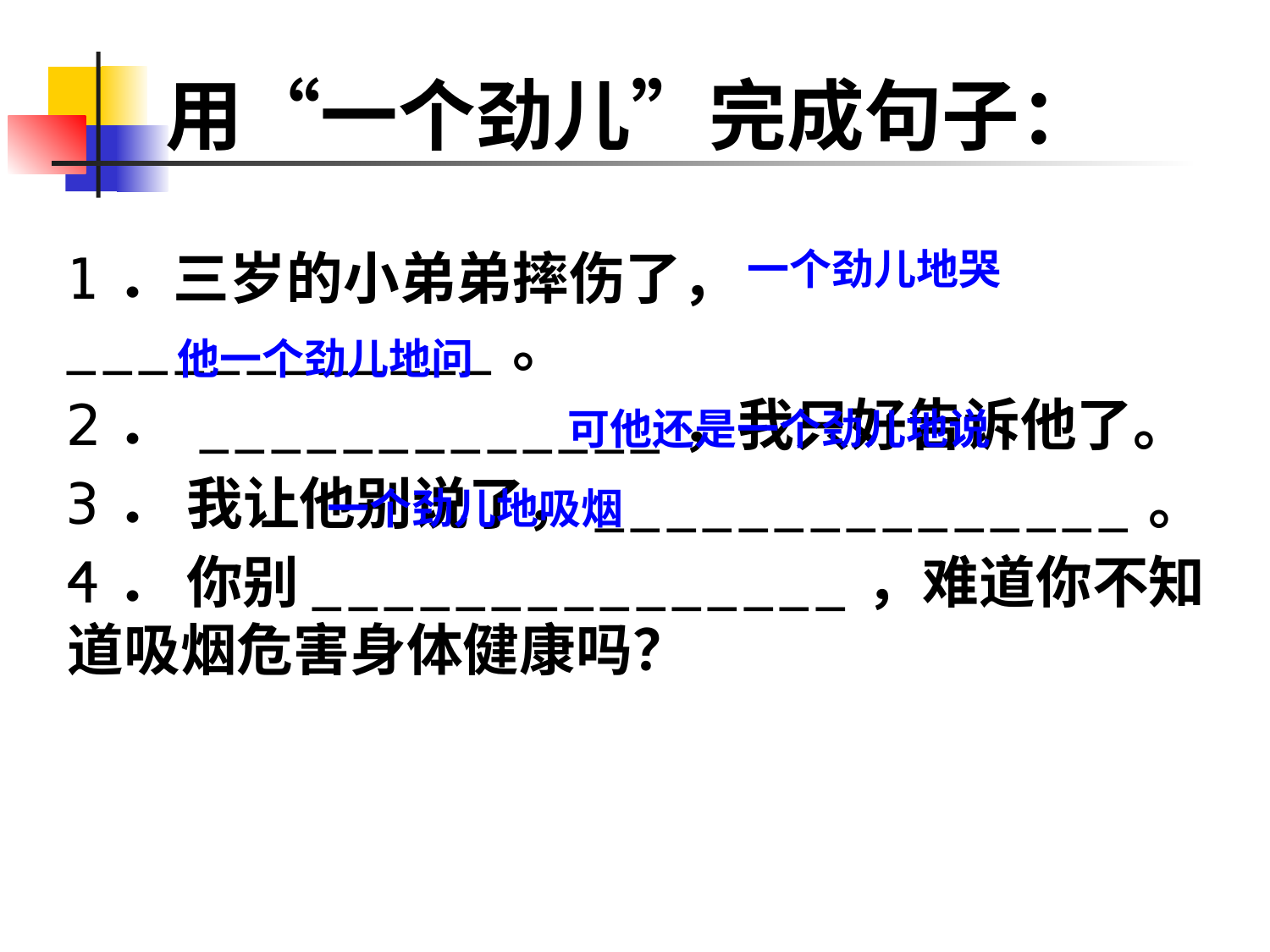

# 用“一个劲儿”完成句子：
1．三岁的小弟弟摔伤了， ____________。
2． _____________，我只好告诉他了。
3． 我让他别说了，_______________。
4． 你别_______________，难道你不知道吸烟危害身体健康吗？

一个劲儿地哭
他一个劲儿地问
可他还是一个劲儿地说
一个劲儿地吸烟